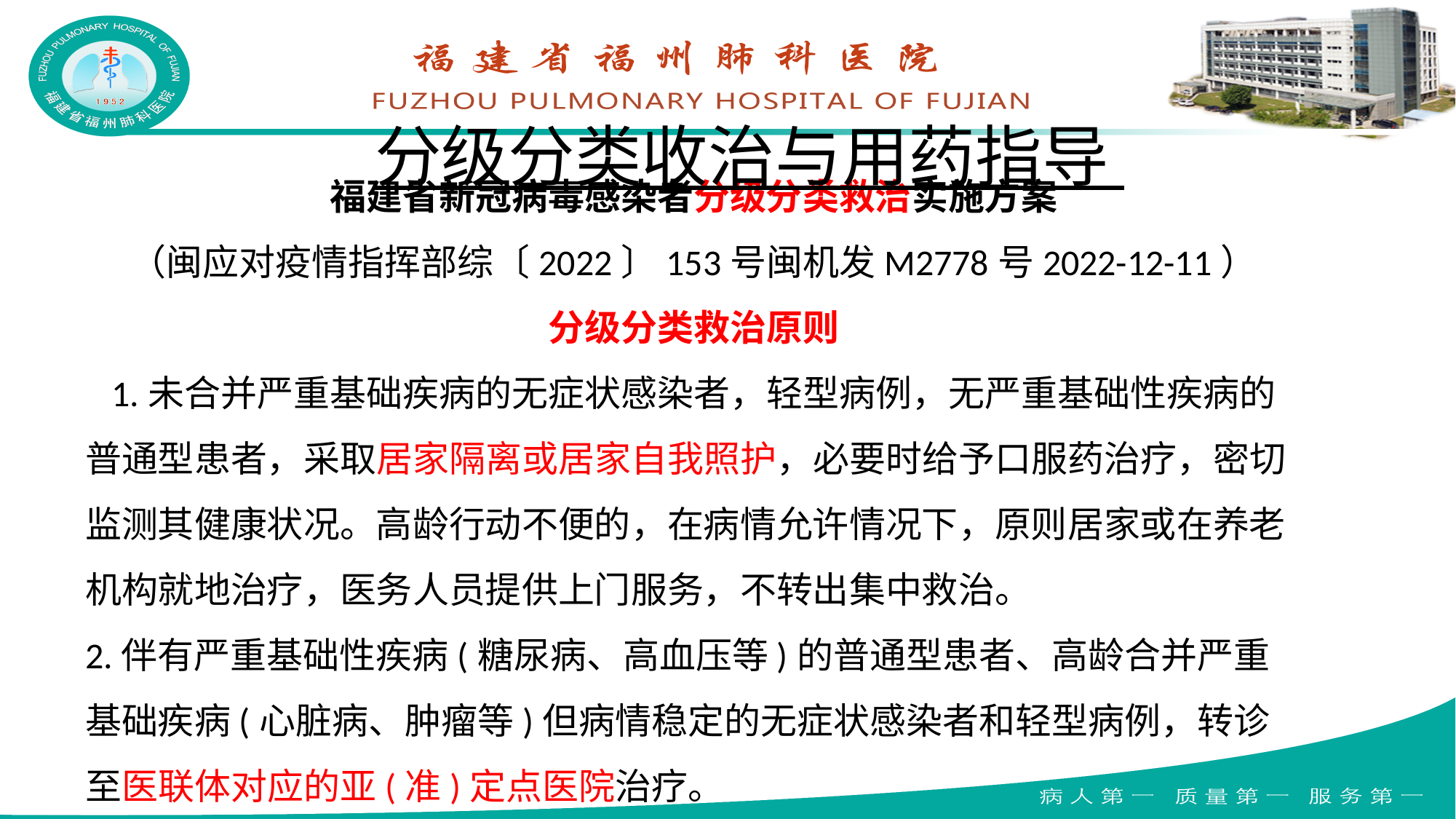

分级分类收治与用药指导
福建省新冠病毒感染者分级分类救治实施方案
（闽应对疫情指挥部综〔2022〕153号闽机发M2778号2022-12-11）
分级分类救治原则
  1.未合并严重基础疾病的无症状感染者，轻型病例，无严重基础性疾病的普通型患者，采取居家隔离或居家自我照护，必要时给予口服药治疗，密切监测其健康状况。高龄行动不便的，在病情允许情况下，原则居家或在养老机构就地治疗，医务人员提供上门服务，不转出集中救治。
2.伴有严重基础性疾病(糖尿病、高血压等)的普通型患者、高龄合并严重基础疾病(心脏病、肿瘤等)但病情稳定的无症状感染者和轻型病例，转诊至医联体对应的亚(准)定点医院治疗。